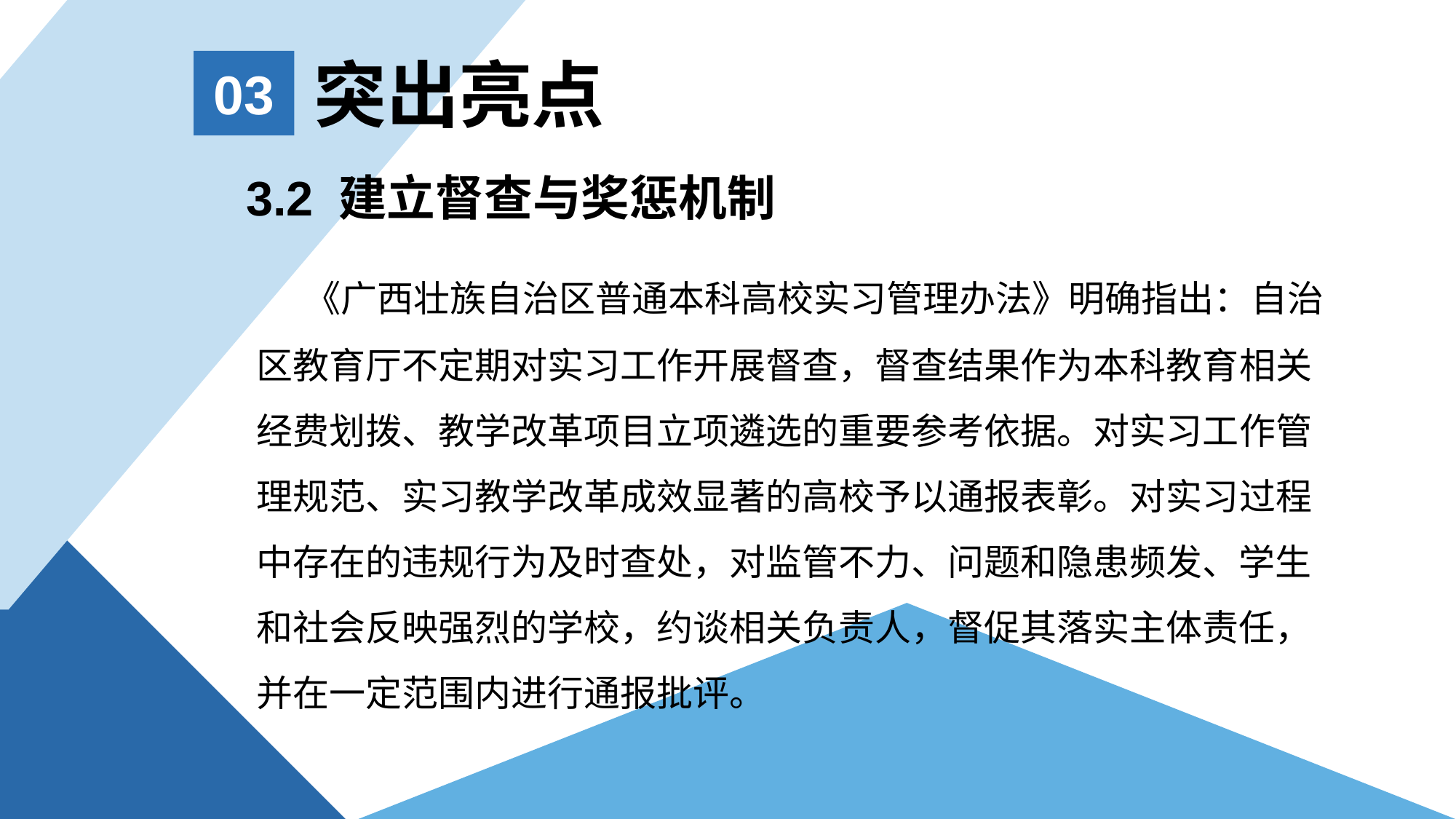

突出亮点
03
  3.2 建立督查与奖惩机制
    《广西壮族自治区普通本科高校实习管理办法》明确指出：自治区教育厅不定期对实习工作开展督查，督查结果作为本科教育相关经费划拨、教学改革项目立项遴选的重要参考依据。对实习工作管理规范、实习教学改革成效显著的高校予以通报表彰。对实习过程中存在的违规行为及时查处，对监管不力、问题和隐患频发、学生和社会反映强烈的学校，约谈相关负责人，督促其落实主体责任，并在一定范围内进行通报批评。